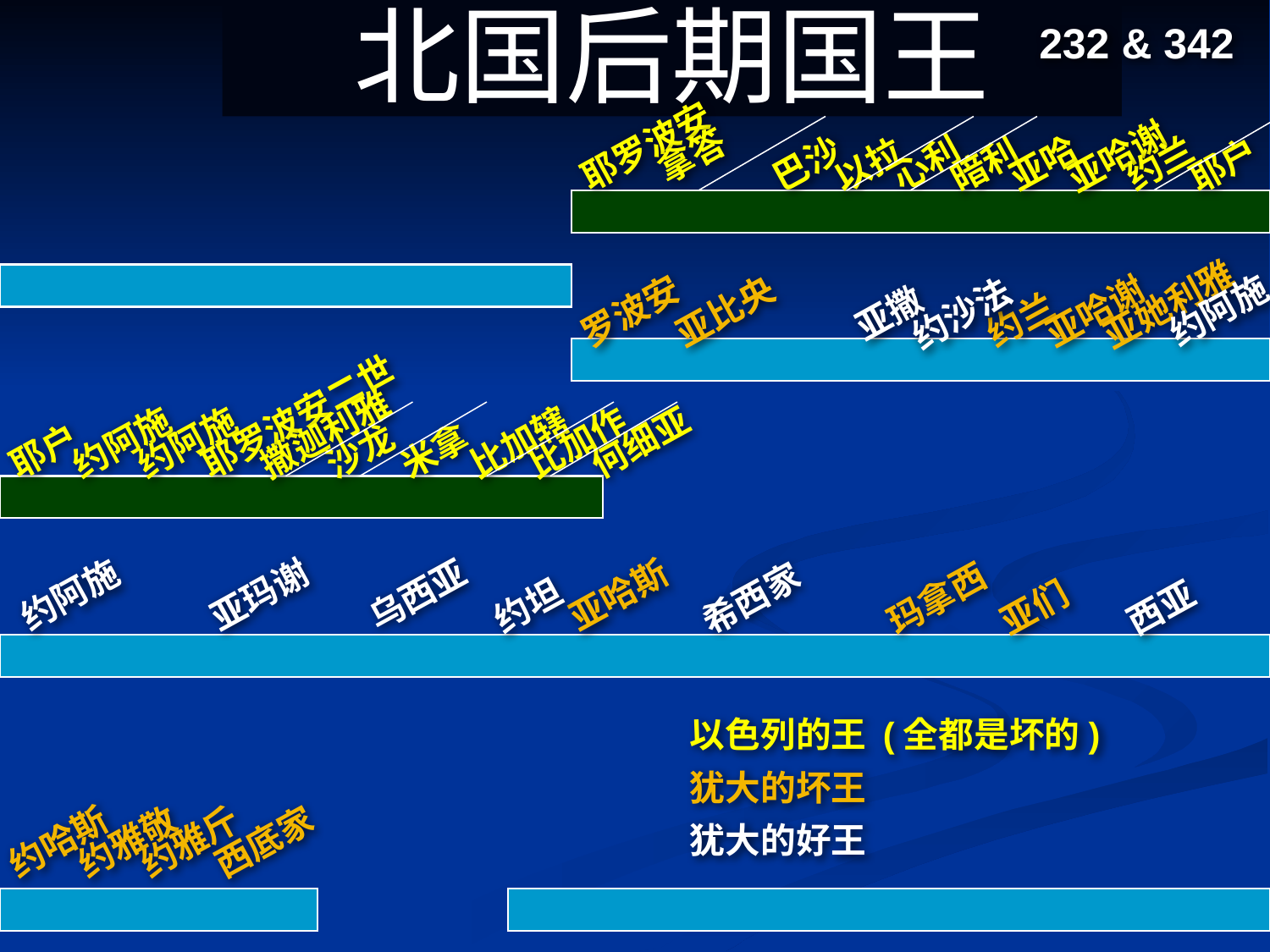

# 北国后期国王
232 & 342
耶罗波安
 拿答
巴沙
心利
亚哈
约兰

以拉

暗利
亚哈谢

耶户

约兰
约沙法

亚撒
罗波安
亚比央
亚哈谢
亚她利雅
约阿施

耶罗波安二世
撒迦利雅
耶户
约阿施
约阿施

沙龙

米拿
比加辖

比加作

何细亚

亚哈斯
约坦
约阿施
亚玛谢
乌西亚
希西家
玛拿西
亚们
西亚

以色列的王 (全都是坏的)
犹大的坏王
约雅斤
约雅敬
西底家
约哈斯
犹大的好王